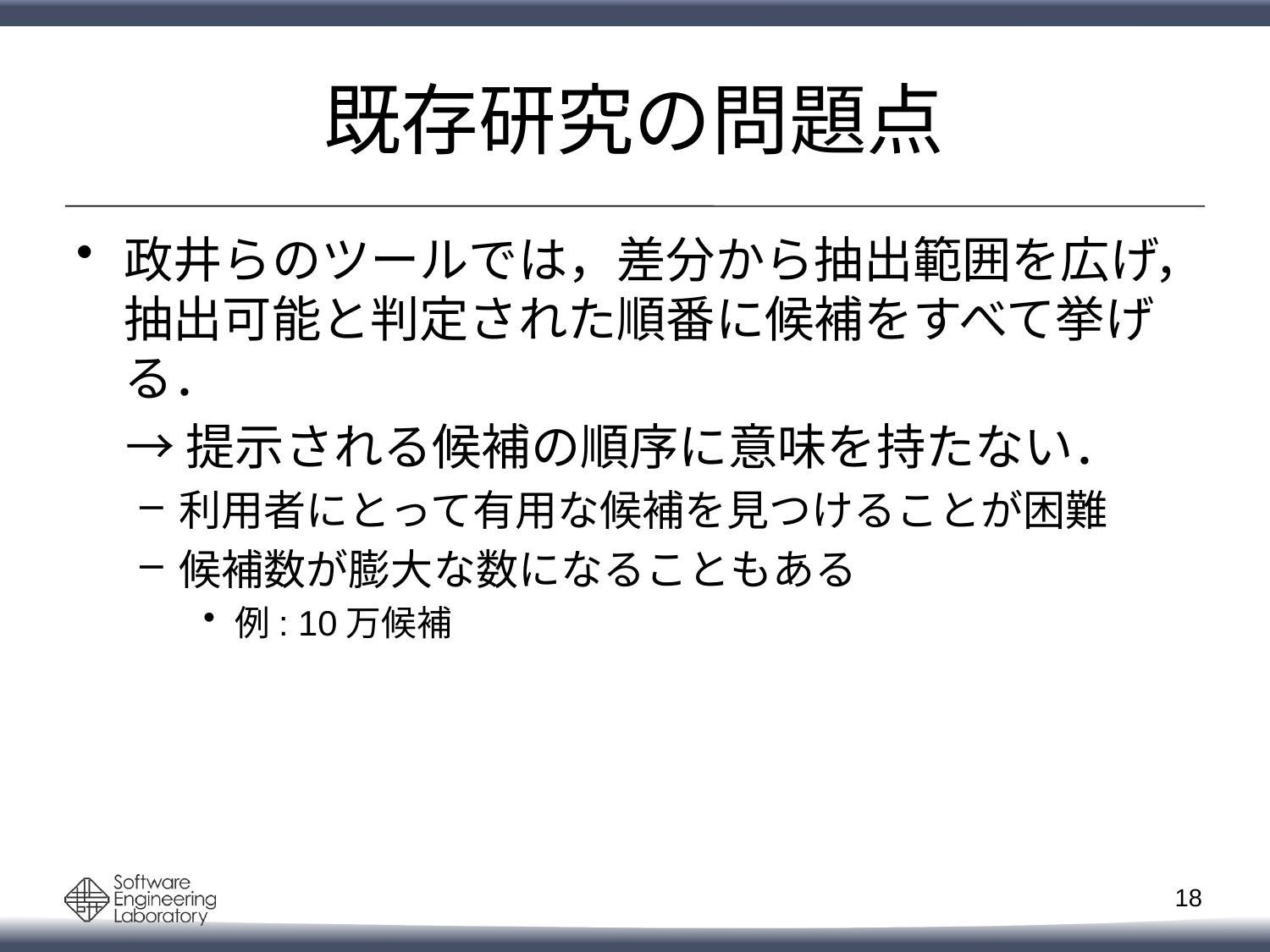

# 既存研究の問題点
政井らのツールでは，差分から抽出範囲を広げ，抽出可能と判定された順番に候補をすべて挙げる．
　→ 提示される候補の順序に意味を持たない．
利用者にとって有用な候補を見つけることが困難
候補数が膨大な数になることもある
例: 10万候補

18